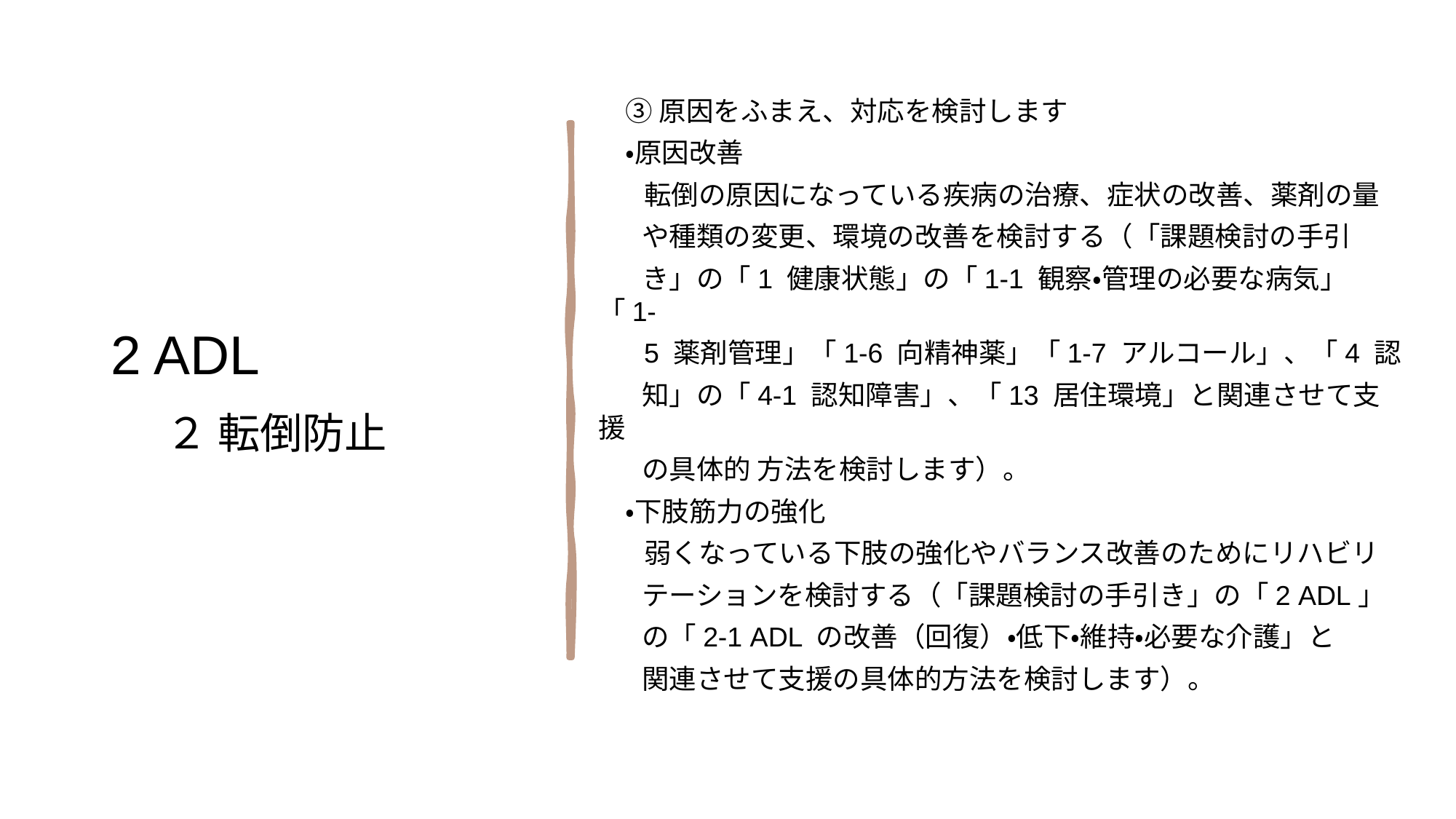

③ 原因をふまえ、対応を検討します
　・原因改善
　   転倒の原因になっている疾病の治療、症状の改善、薬剤の量
      や種類の変更、環境の改善を検討する（「課題検討の手引
      き」の「1 健康状態」の「1-1 観察・管理の必要な病気」「1-
      5 薬剤管理」「1-6 向精神薬」「1-7 アルコール」、「4 認
      知」の「4-1 認知障害」、「13 居住環境」と関連させて支援
      の具体的 方法を検討します）。
　・下肢筋力の強化
　   弱くなっている下肢の強化やバランス改善のためにリハビリ
      テーションを検討する（「課題検討の手引き」の「2 ADL」
      の「2-1 ADL の改善（回復）・低下・維持・必要な介護」と
      関連させて支援の具体的方法を検討します）。

2 ADL
　２ 転倒防止